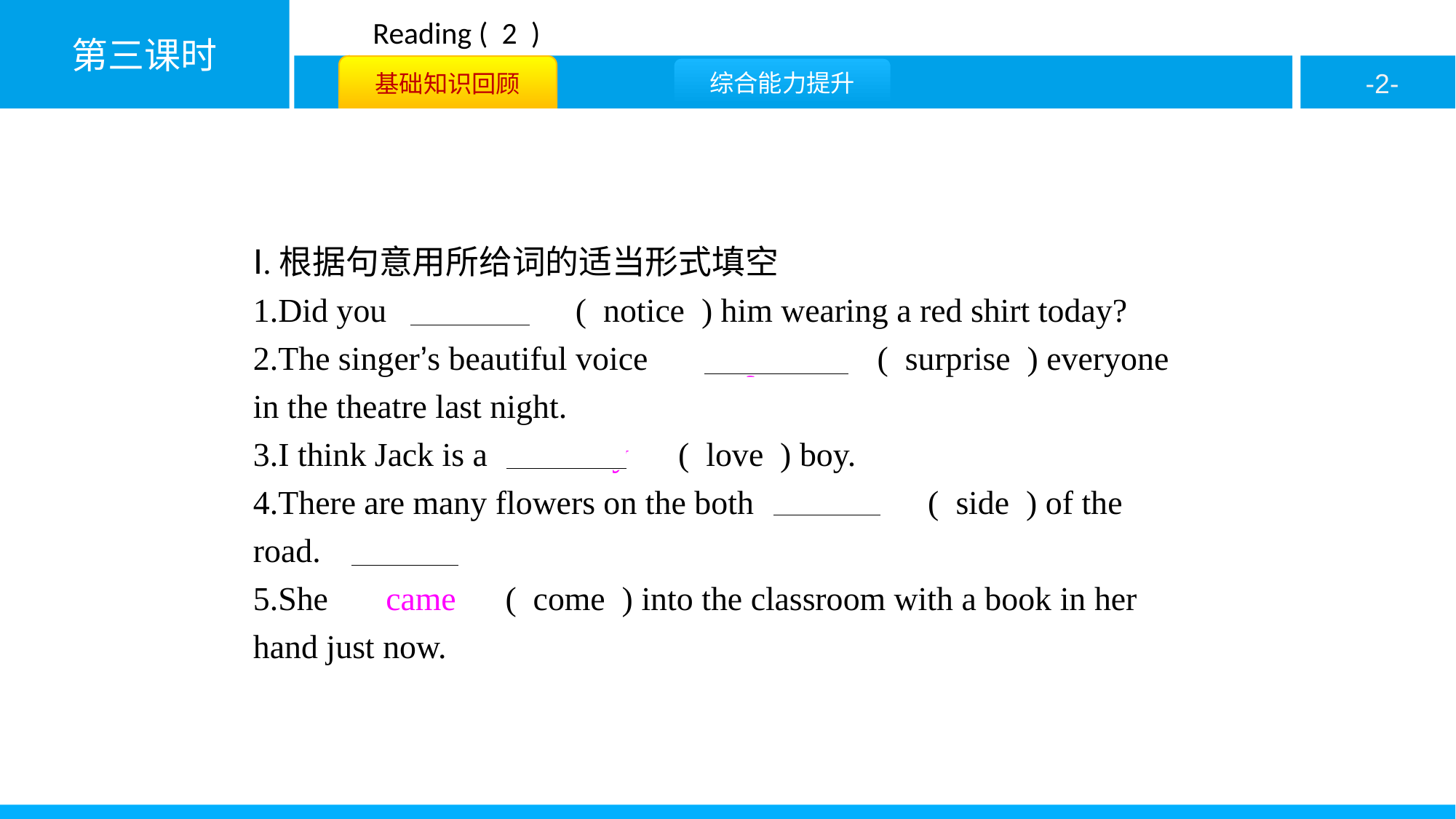

Ⅰ.根据句意用所给词的适当形式填空
1.Did you 　notice　(  notice  ) him wearing a red shirt today?
2.The singer’s beautiful voice 　surprised　(  surprise  ) everyone in the theatre last night.
3.I think Jack is a 　lovely　(  love  ) boy.
4.There are many flowers on the both 　sides　(  side  ) of the road.
5.She 　came　(  come  ) into the classroom with a book in her hand just now.